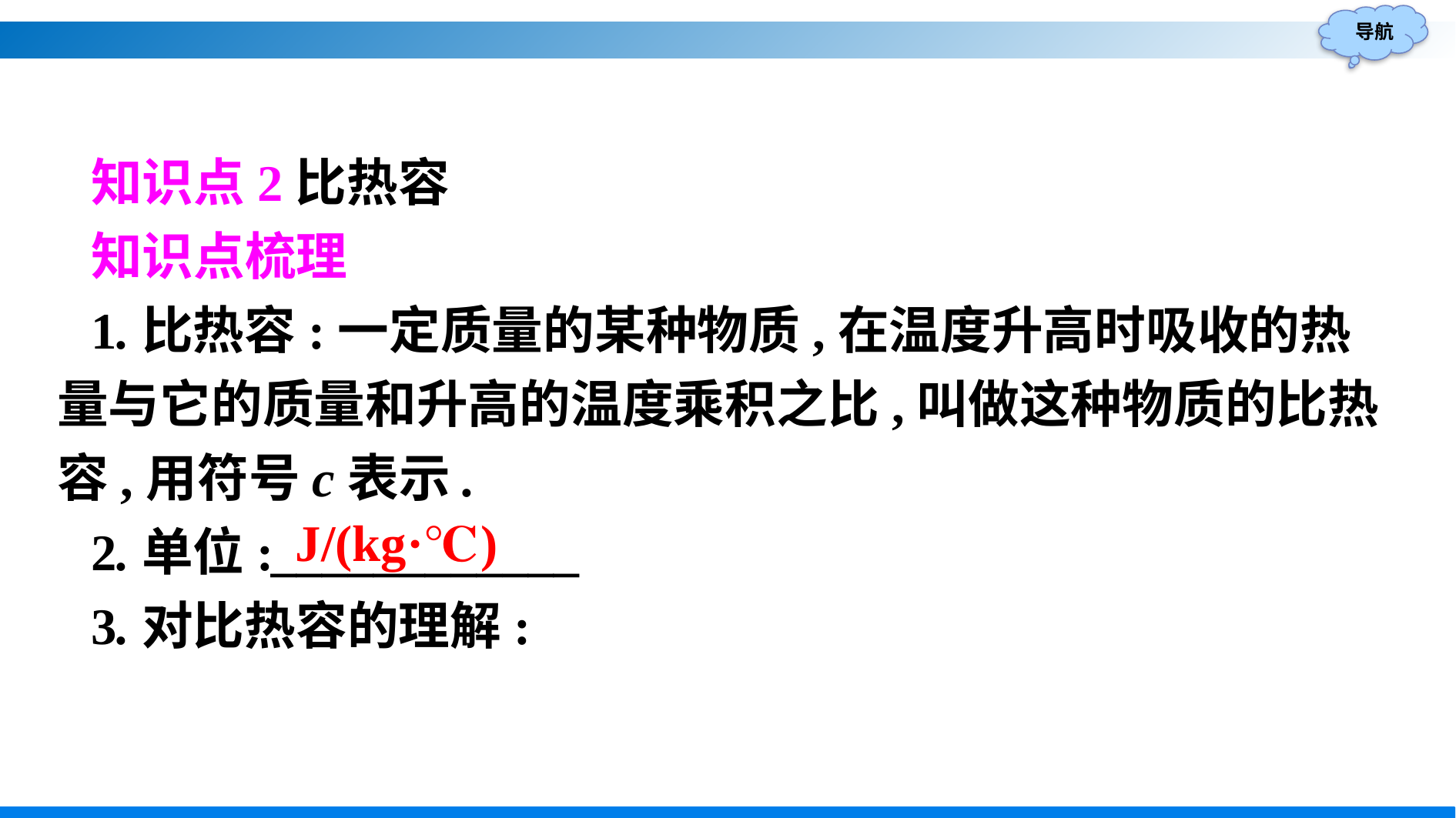

知识点2比热容
知识点梳理
1.比热容:一定质量的某种物质,在温度升高时吸收的热量与它的质量和升高的温度乘积之比,叫做这种物质的比热容,用符号c表示.
2.单位:____________
3.对比热容的理解:
J/(kg·℃)